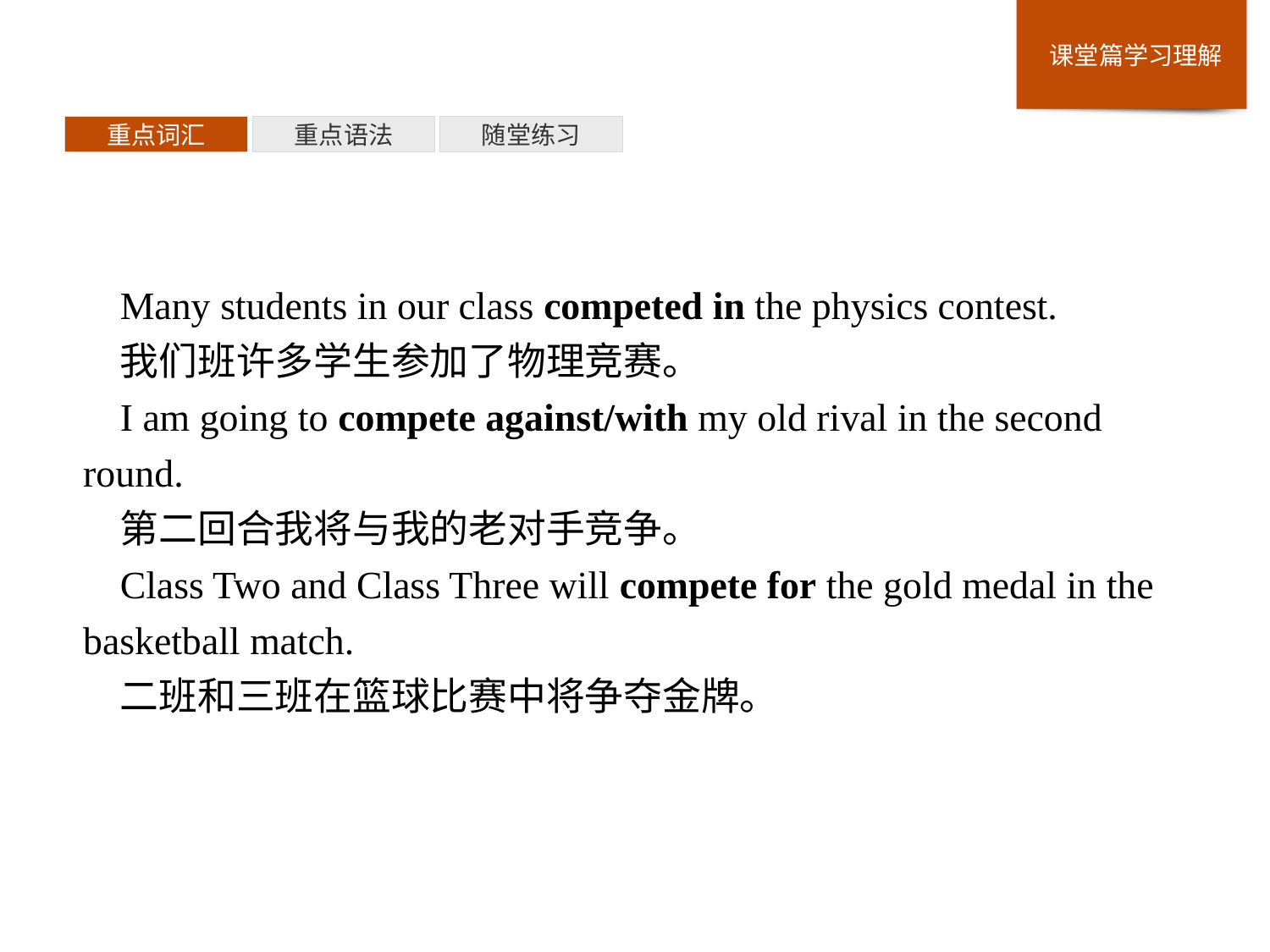

重点词汇
重点语法
随堂练习
Many students in our class competed in the physics contest.
我们班许多学生参加了物理竞赛。
I am going to compete against/with my old rival in the second round.
第二回合我将与我的老对手竞争。
Class Two and Class Three will compete for the gold medal in the basketball match.
二班和三班在篮球比赛中将争夺金牌。